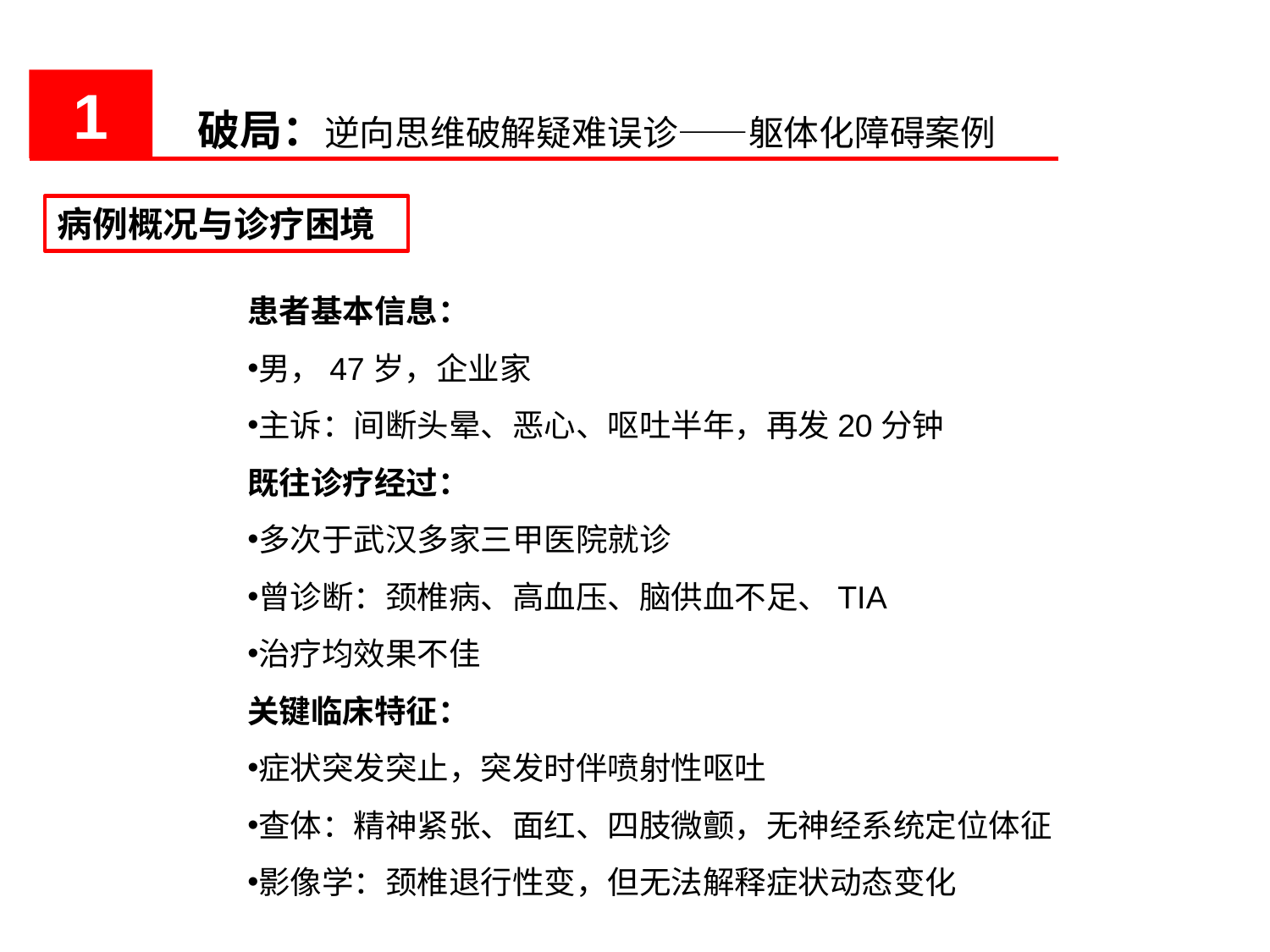

破局：逆向思维破解疑难误诊——躯体化障碍案例

1
病例概况与诊疗困境
患者基本信息：
男，47岁，企业家
主诉：间断头晕、恶心、呕吐半年，再发20分钟
既往诊疗经过：
多次于武汉多家三甲医院就诊
曾诊断：颈椎病、高血压、脑供血不足、TIA
治疗均效果不佳
关键临床特征：
症状突发突止，突发时伴喷射性呕吐
查体：精神紧张、面红、四肢微颤，无神经系统定位体征
影像学：颈椎退行性变，但无法解释症状动态变化